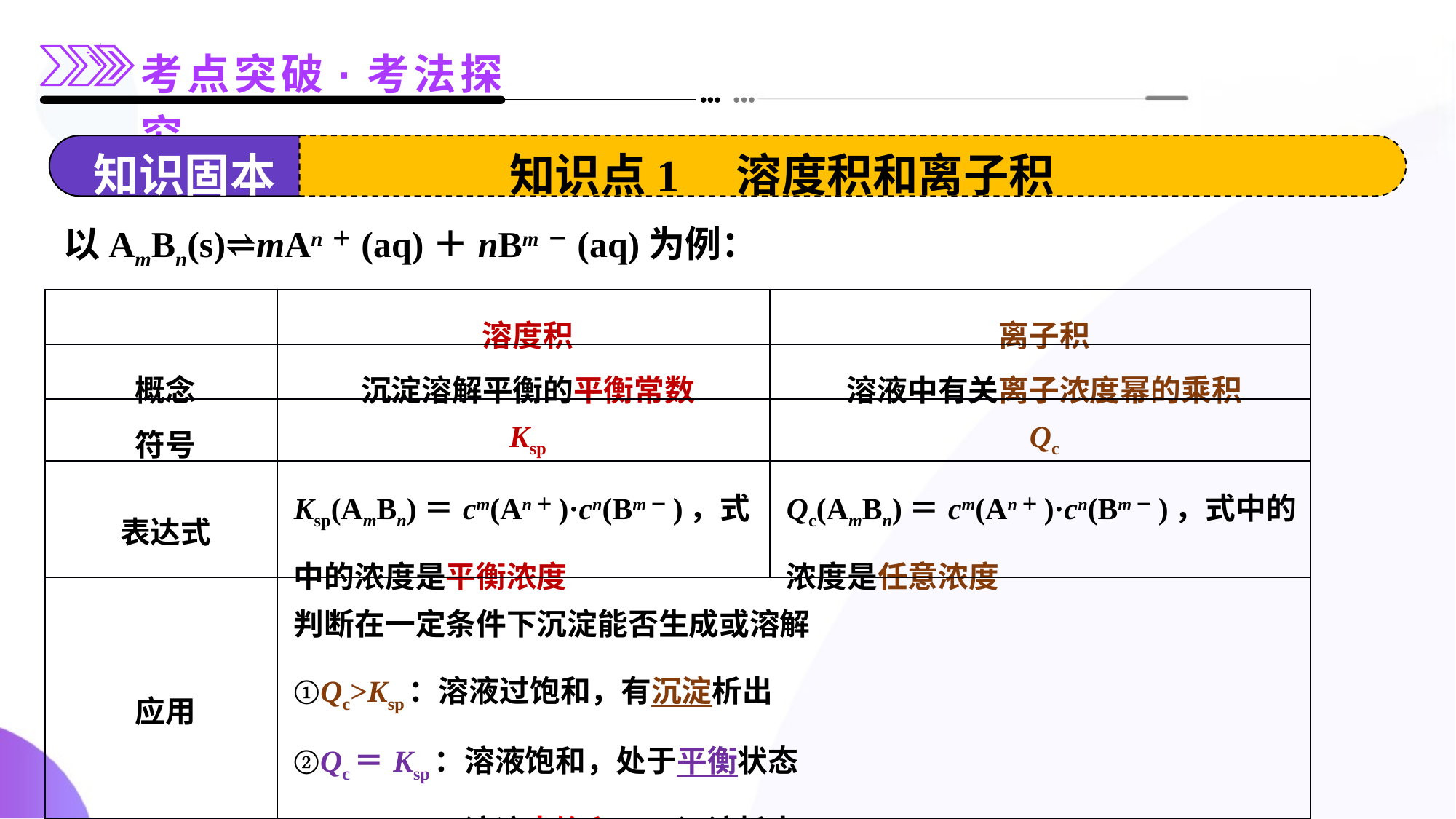

知识点1    溶度积和离子积
以AmBn(s)⇌mAn＋(aq)＋nBm－(aq)为例：
|  | 溶度积 | 离子积 |
| --- | --- | --- |
| 概念 | 沉淀溶解平衡的平衡常数 | 溶液中有关离子浓度幂的乘积 |
| 符号 | Ksp | Qc |
| 表达式 | Ksp(AmBn)＝cm(An＋)·cn(Bm－)，式中的浓度是平衡浓度 | Qc(AmBn)＝cm(An＋)·cn(Bm－)，式中的浓度是任意浓度 |
| 应用 | 判断在一定条件下沉淀能否生成或溶解 ①Qc>Ksp：溶液过饱和，有沉淀析出 ②Qc＝Ksp：溶液饱和，处于平衡状态 ③Qc＜Ksp：溶液未饱和，无沉淀析出 |  |